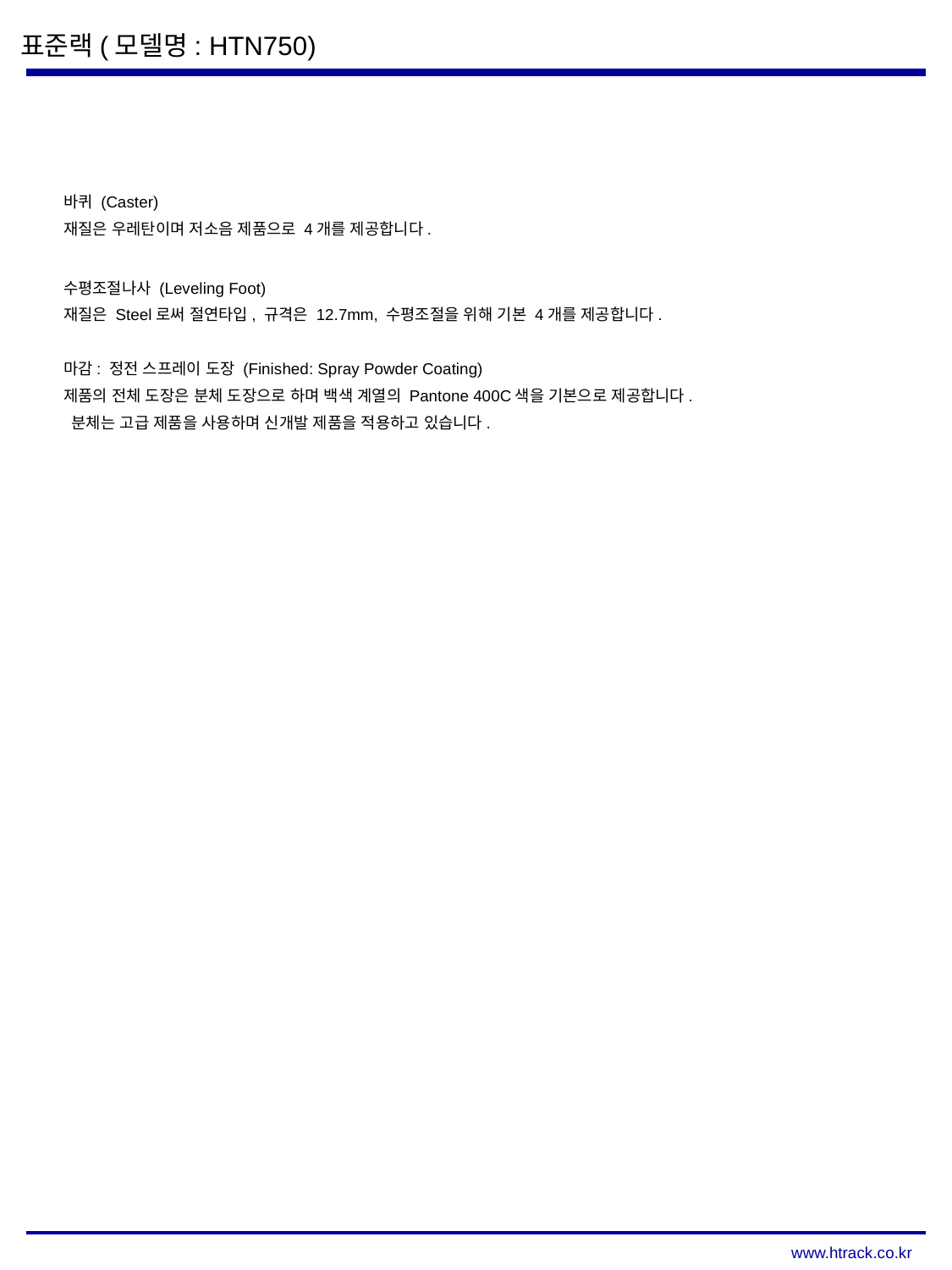

표준랙(모델명: HTN750)
바퀴 (Caster)
재질은 우레탄이며 저소음 제품으로 4개를 제공합니다.

수평조절나사 (Leveling Foot)
재질은 Steel로써 절연타입, 규격은 12.7mm, 수평조절을 위해 기본 4개를 제공합니다.

마감: 정전 스프레이 도장 (Finished: Spray Powder Coating)
제품의 전체 도장은 분체 도장으로 하며 백색 계열의 Pantone 400C색을 기본으로 제공합니다.
 분체는 고급 제품을 사용하며 신개발 제품을 적용하고 있습니다.
www.htrack.co.kr